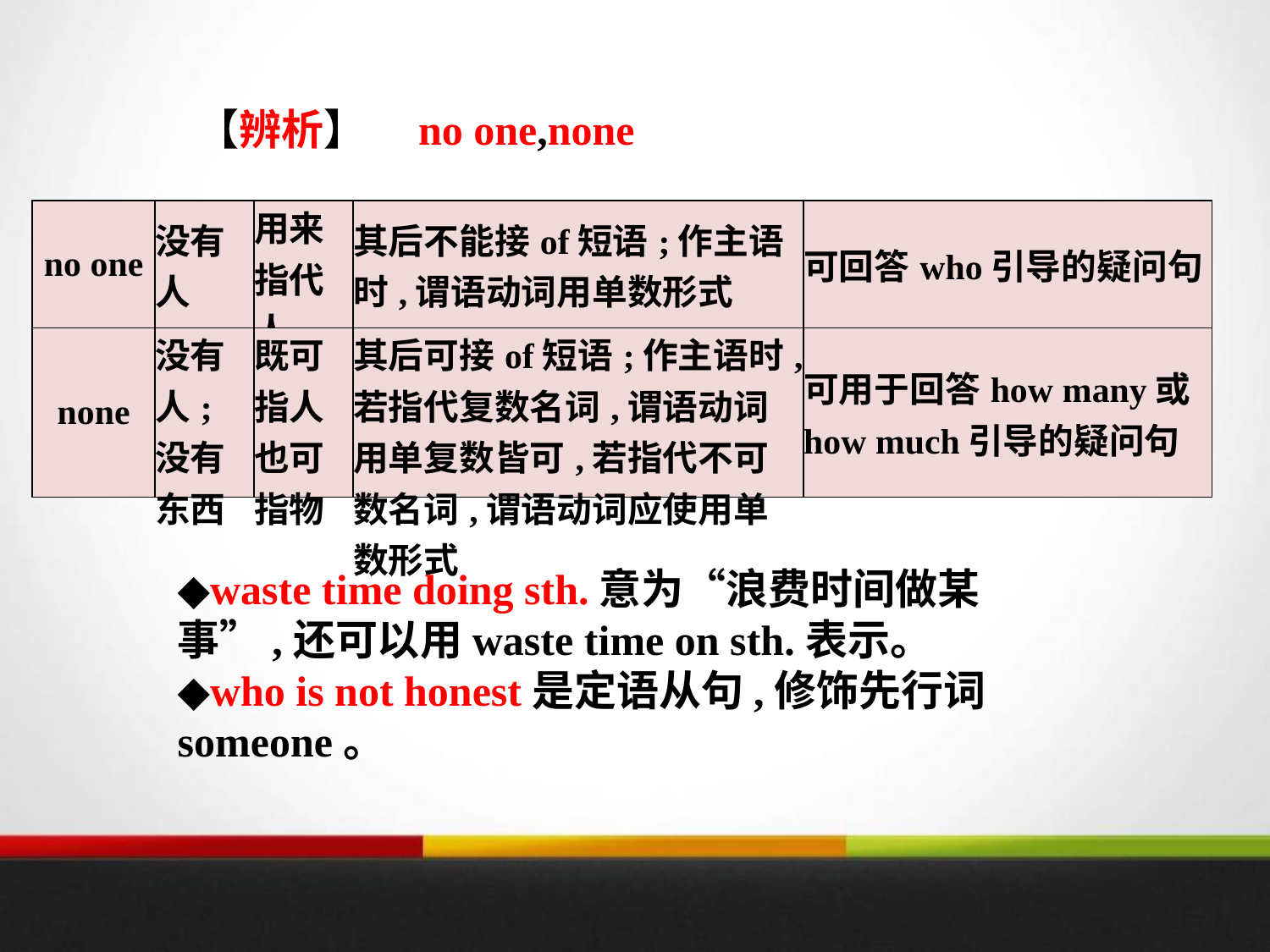

【辨析】　no one,none
| no one | 没有人 | 用来指代人 | 其后不能接of短语;作主语时,谓语动词用单数形式 | 可回答who引导的疑问句 |
| --- | --- | --- | --- | --- |
| none | 没有人;没有东西 | 既可指人也可指物 | 其后可接of短语;作主语时,若指代复数名词,谓语动词用单复数皆可,若指代不可数名词,谓语动词应使用单数形式 | 可用于回答how many或how much引导的疑问句 |
◆waste time doing sth.意为“浪费时间做某事”,还可以用waste time on sth.表示。
◆who is not honest是定语从句,修饰先行词someone。